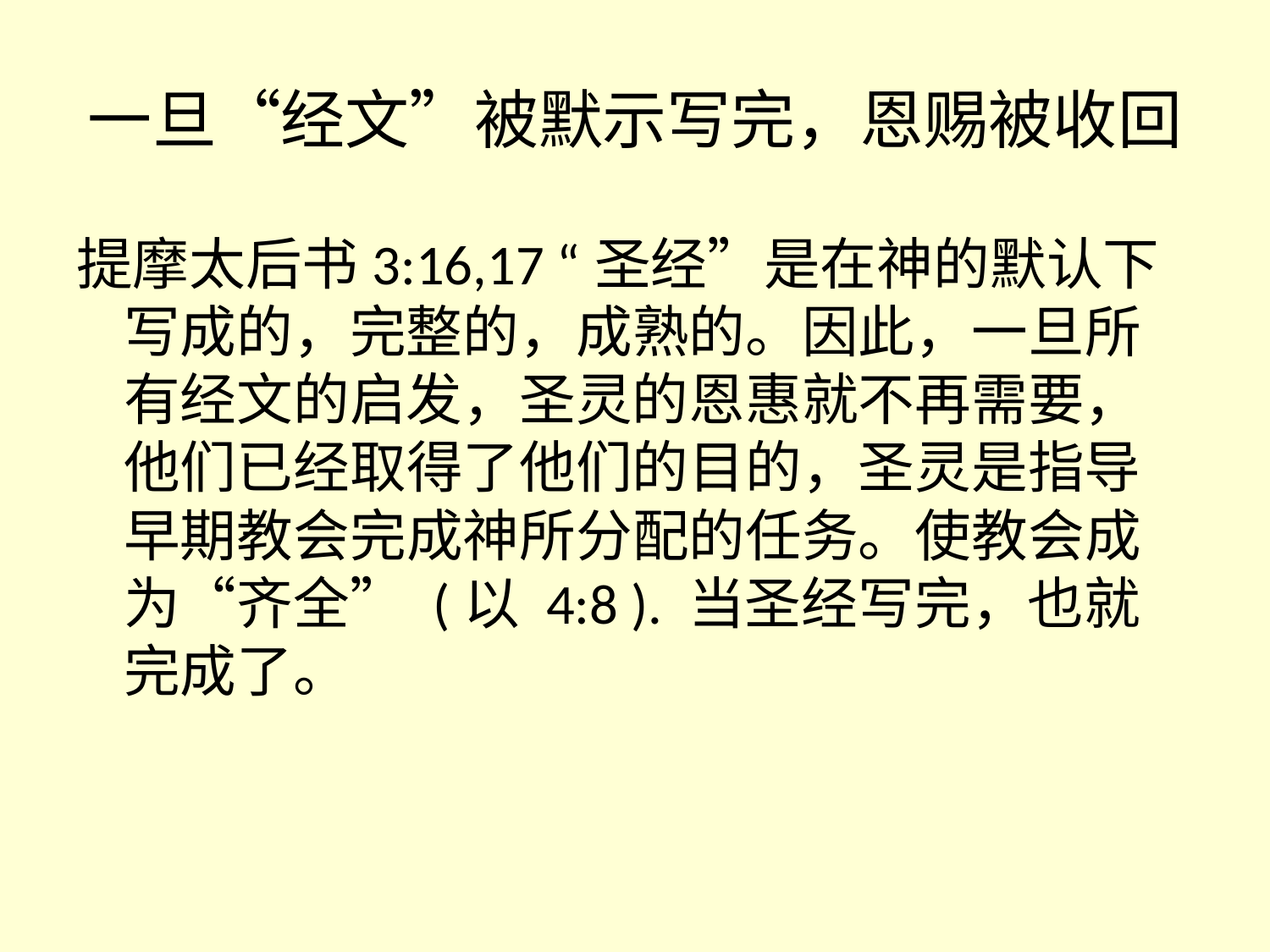

# 一旦“经文”被默示写完，恩赐被收回
提摩太后书3:16,17 “圣经”是在神的默认下写成的，完整的，成熟的。因此，一旦所有经文的启发，圣灵的恩惠就不再需要，他们已经取得了他们的目的，圣灵是指导早期教会完成神所分配的任务。使教会成为“齐全” (以 4:8 ). 当圣经写完，也就完成了。